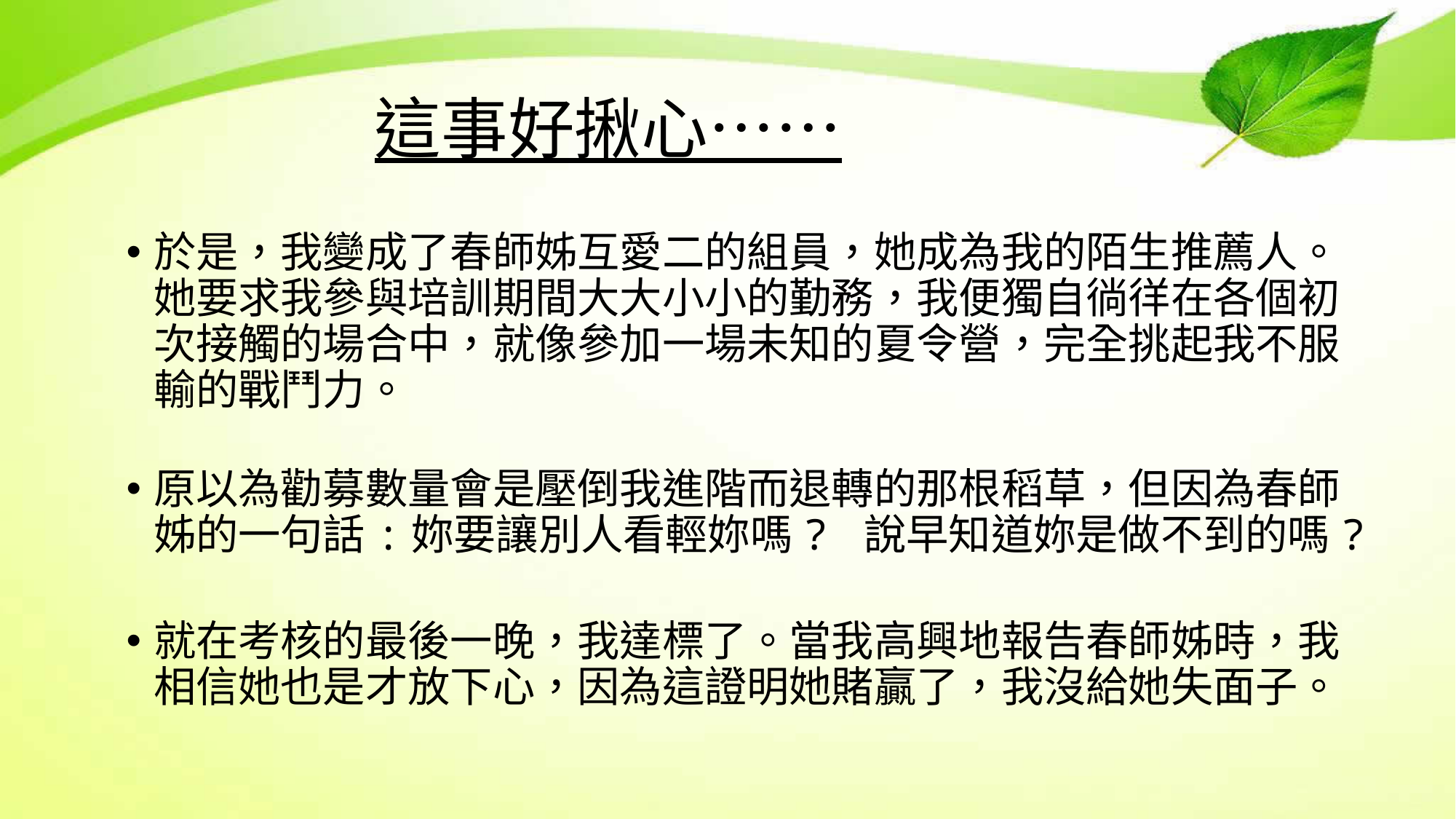

# 這事好揪心……
於是，我變成了春師姊互愛二的組員，她成為我的陌生推薦人。她要求我參與培訓期間大大小小的勤務，我便獨自徜徉在各個初次接觸的場合中，就像參加一場未知的夏令營，完全挑起我不服輸的戰鬥力。

原以為勸募數量會是壓倒我進階而退轉的那根稻草，但因為春師姊的一句話:妳要讓別人看輕妳嗎? 說早知道妳是做不到的嗎?
就在考核的最後一晚，我達標了。當我高興地報告春師姊時，我相信她也是才放下心，因為這證明她賭贏了，我沒給她失面子。